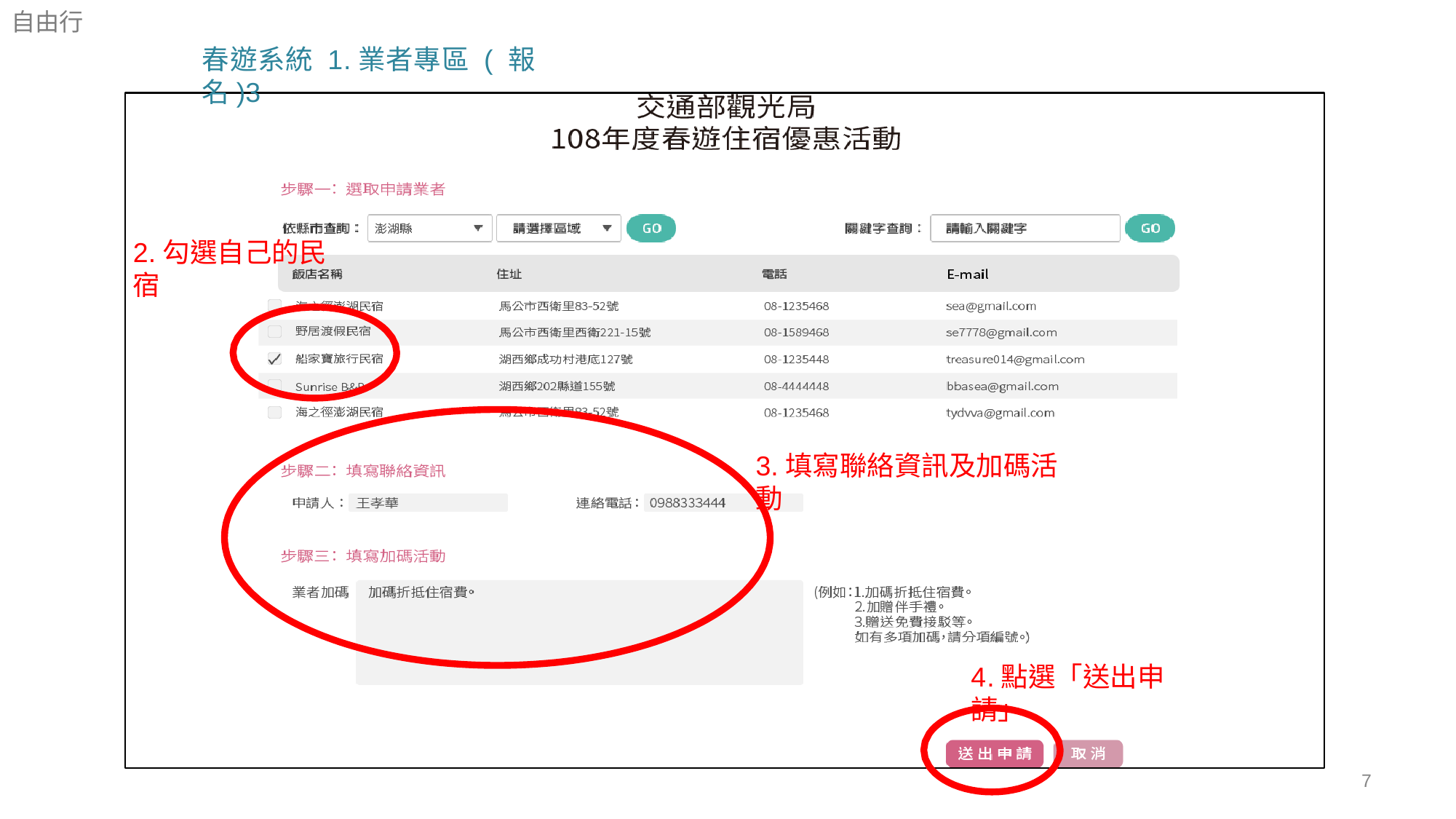

自由行
春遊系統 1.業者專區 ( 報名)3

2.勾選自己的民宿

3.填寫聯絡資訊及加碼活動
4.點選「送出申請」

7